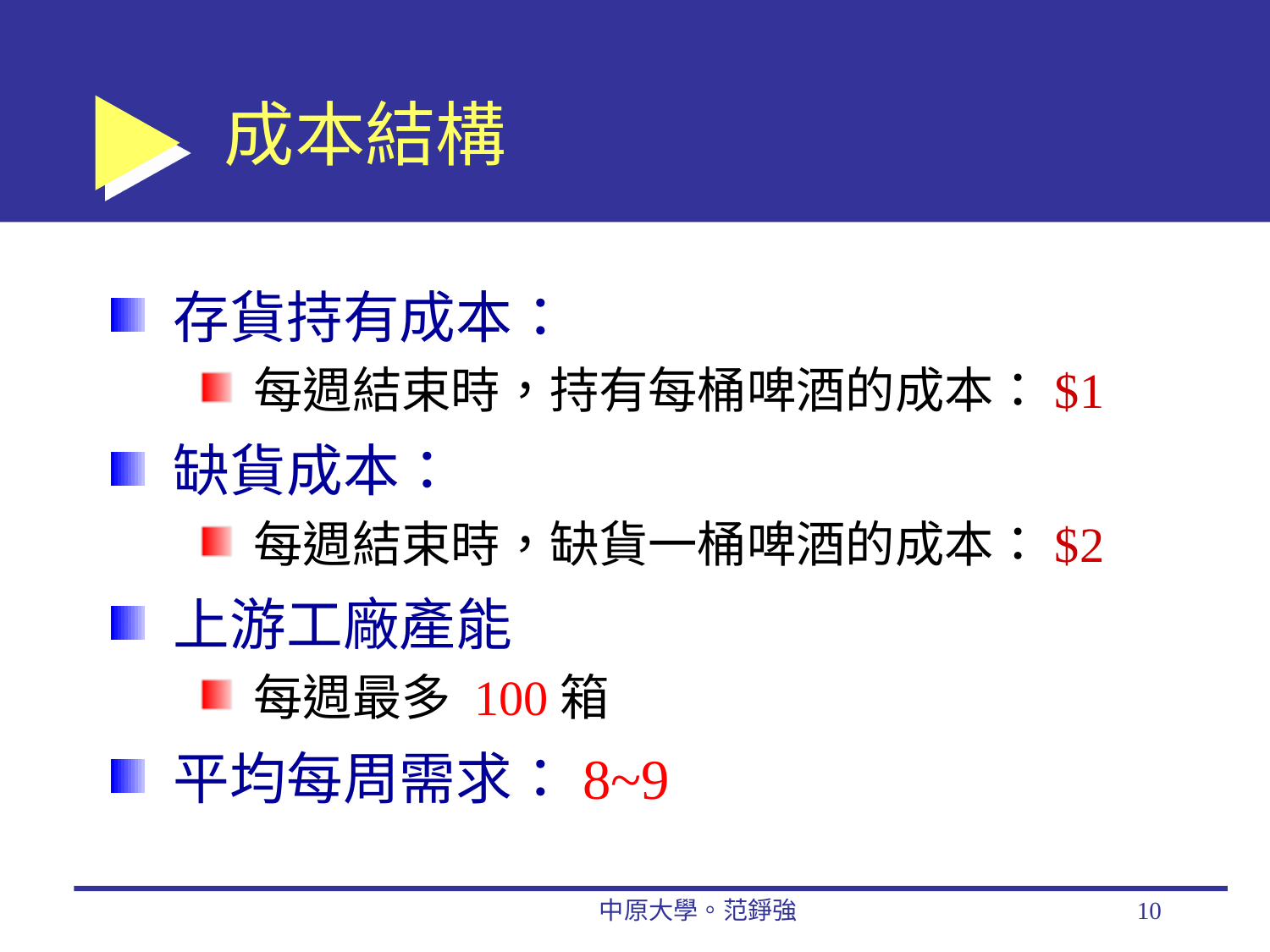

# 成本結構
存貨持有成本：
每週結束時，持有每桶啤酒的成本：$1
缺貨成本：
每週結束時，缺貨一桶啤酒的成本：$2
上游工廠產能
每週最多 100箱
平均每周需求：8~9
中原大學。范錚強
10